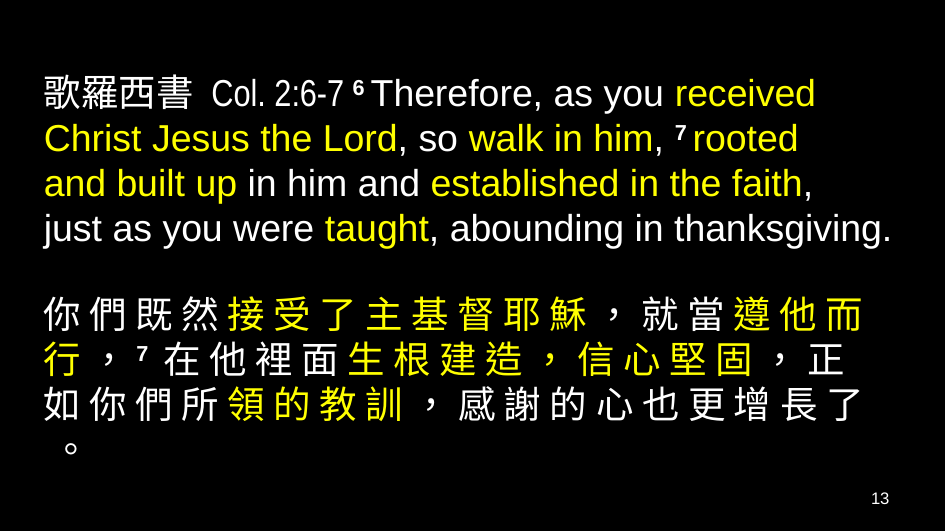

歌羅西書 Col. 2:6-7 6 Therefore, as you received Christ Jesus the Lord, so walk in him, 7 rooted and built up in him and established in the faith, just as you were taught, abounding in thanksgiving.
你 們 既 然 接 受 了 主 基 督 耶 穌 ， 就 當 遵 他 而 行 ，7 在 他 裡 面 生 根 建 造 ， 信 心 堅 固 ， 正 如 你 們 所 領 的 教 訓 ， 感 謝 的 心 也 更 增 長 了 。
13